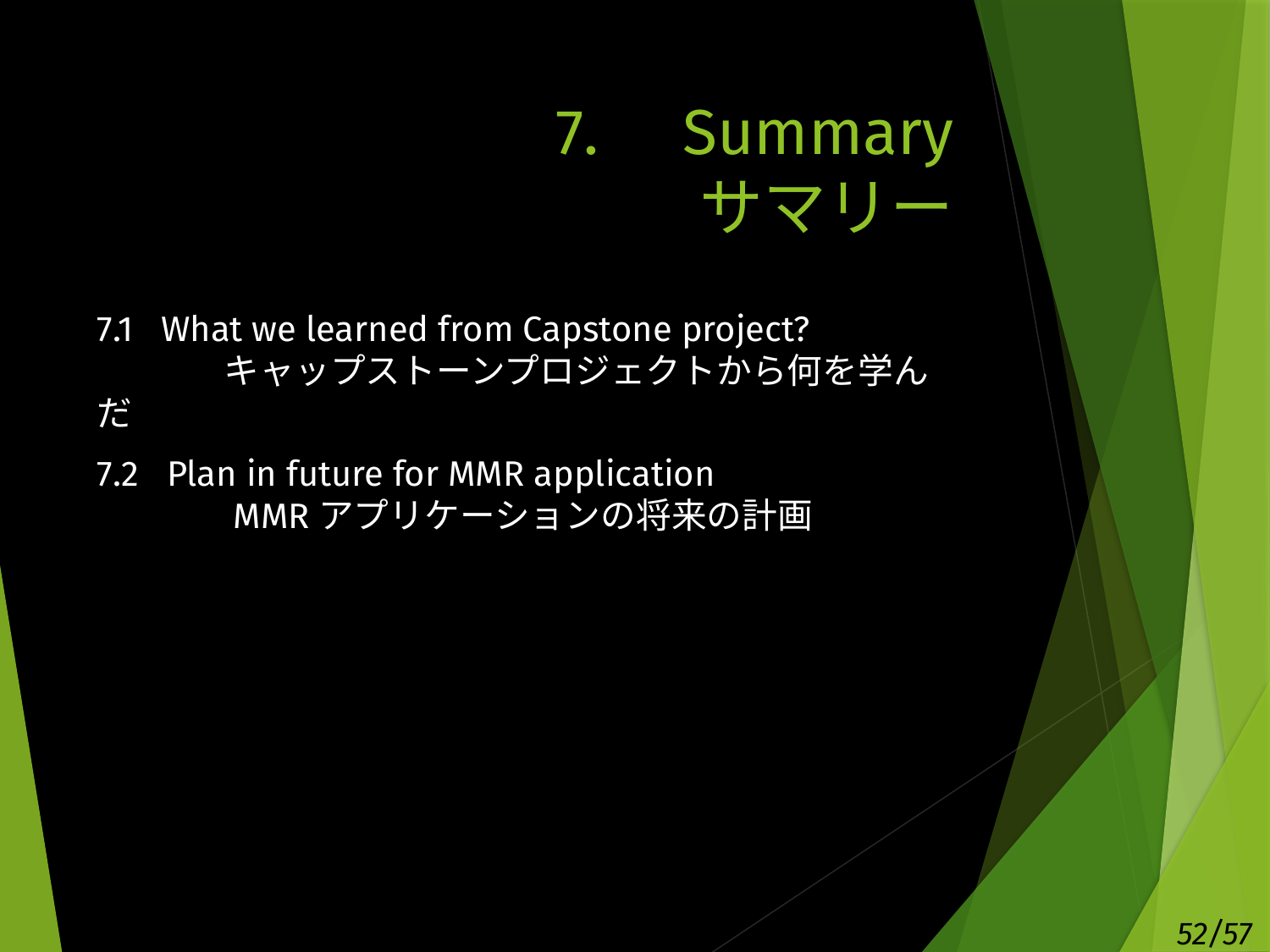

# Summary サマリー
7.1   What we learned from Capstone project?
	キャップストーンプロジェクトから何を学んだ
7.2   Plan in future for MMR application
	 MMRアプリケーションの将来の計画
52/57